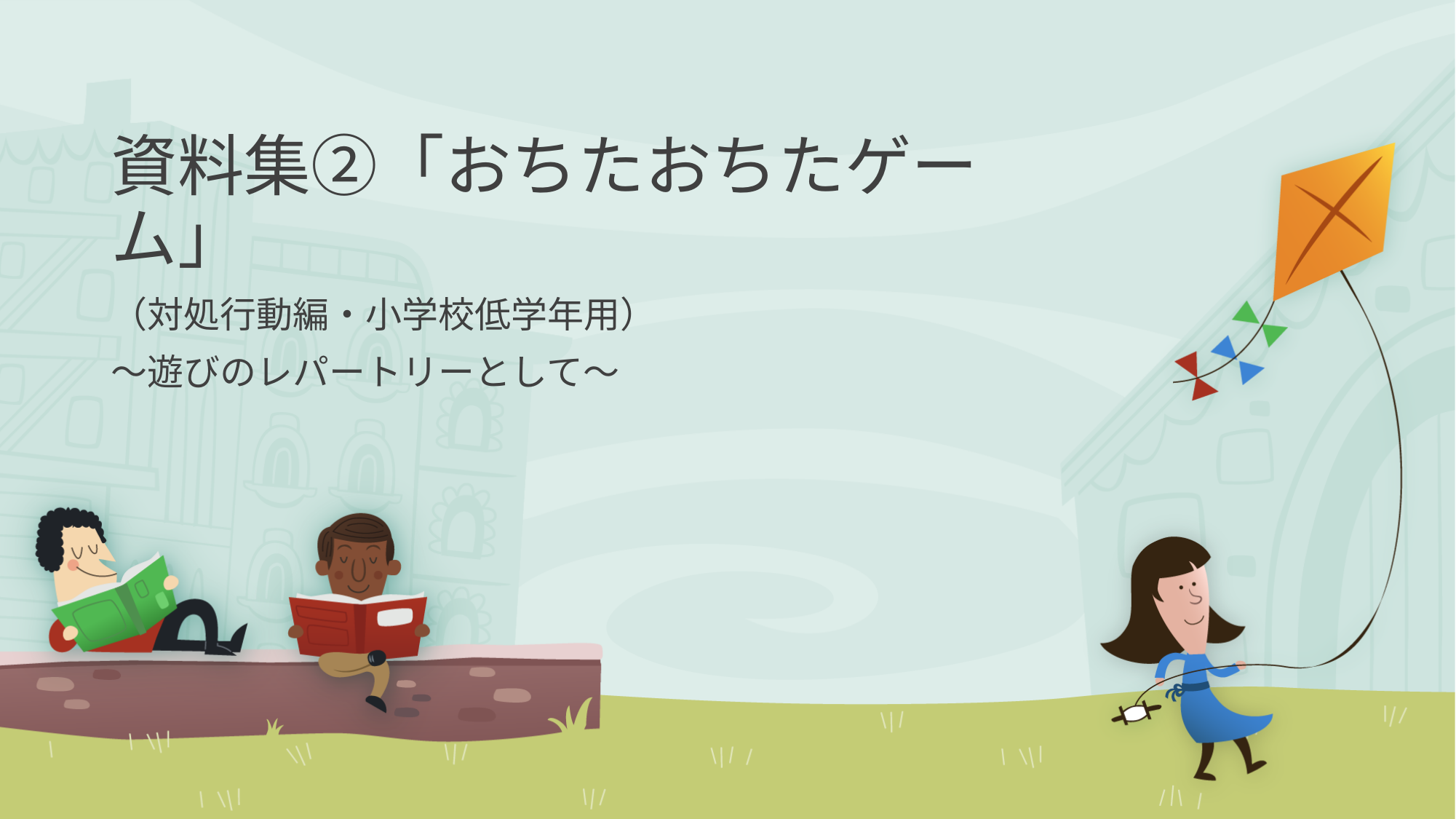

# 資料集②「おちたおちたゲーム」
（対処行動編・小学校低学年用）
〜遊びのレパートリーとして〜